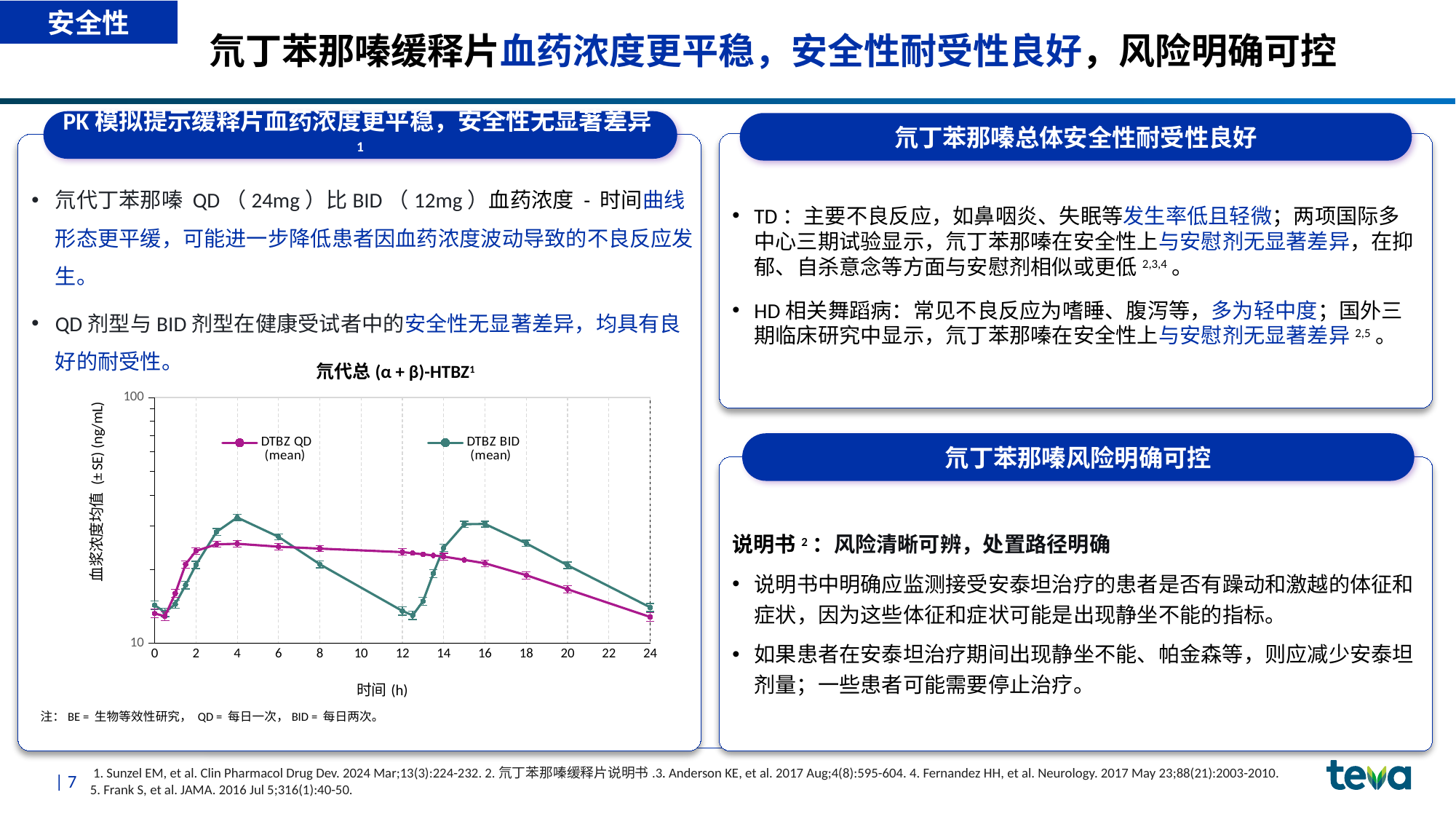

安全性
# 氘丁苯那嗪缓释片血药浓度更平稳，安全性耐受性良好，风险明确可控
PK模拟提示缓释片血药浓度更平稳，安全性无显著差异1
氘丁苯那嗪总体安全性耐受性良好

氘代丁苯那嗪 QD（24mg）比BID（12mg）血药浓度 - 时间曲线形态更平缓，可能进一步降低患者因血药浓度波动导致的不良反应发生。
QD剂型与BID剂型在健康受试者中的安全性无显著差异，均具有良好的耐受性。
TD：主要不良反应，如鼻咽炎、失眠等发生率低且轻微；两项国际多中心三期试验显示，氘丁苯那嗪在安全性上与安慰剂无显著差异，在抑郁、自杀意念等方面与安慰剂相似或更低2,3,4。
HD相关舞蹈病：常见不良反应为嗜睡、腹泻等，多为轻中度；国外三期临床研究中显示，氘丁苯那嗪在安全性上与安慰剂无显著差异2,5。
氘代总(α + β)-HTBZ1

### Chart

| Category | DTBZ QD
 (mean) | DTBZ BID
 (mean) |
|---|---|---|
氘丁苯那嗪风险明确可控

说明书2：风险清晰可辨，处置路径明确
说明书中明确应监测接受安泰坦治疗的患者是否有躁动和激越的体征和症状，因为这些体征和症状可能是出现静坐不能的指标。
如果患者在安泰坦治疗期间出现静坐不能、帕金森等，则应减少安泰坦剂量；一些患者可能需要停止治疗。
注：BE = 生物等效性研究， QD = 每日一次，BID = 每日两次。
| 7
 1. Sunzel EM, et al. Clin Pharmacol Drug Dev. 2024 Mar;13(3):224-232. 2.氘丁苯那嗪缓释片说明书.3. Anderson KE, et al. 2017 Aug;4(8):595-604. 4. Fernandez HH, et al. Neurology. 2017 May 23;88(21):2003-2010. 5. Frank S, et al. JAMA. 2016 Jul 5;316(1):40-50.